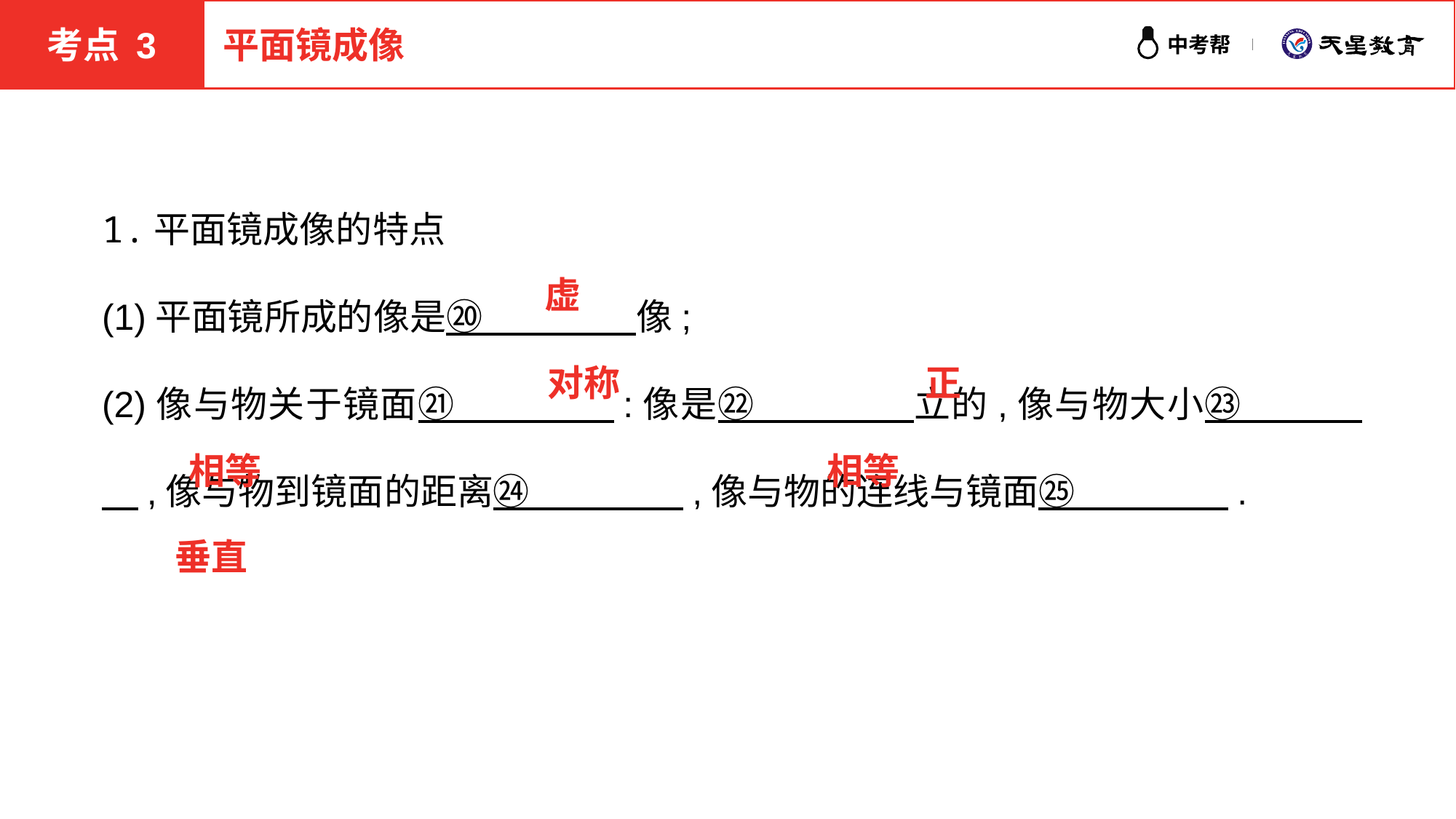

考点 3
平面镜成像
1.平面镜成像的特点
(1)平面镜所成的像是⑳ 　　　　像;
(2)像与物关于镜面㉑ 　　　　:像是㉒ 　　　　立的,像与物大小㉓ 　　　　,像与物到镜面的距离㉔ 　　　　,像与物的连线与镜面㉕ 　　　　.
虚
对称
正
相等
相等
垂直